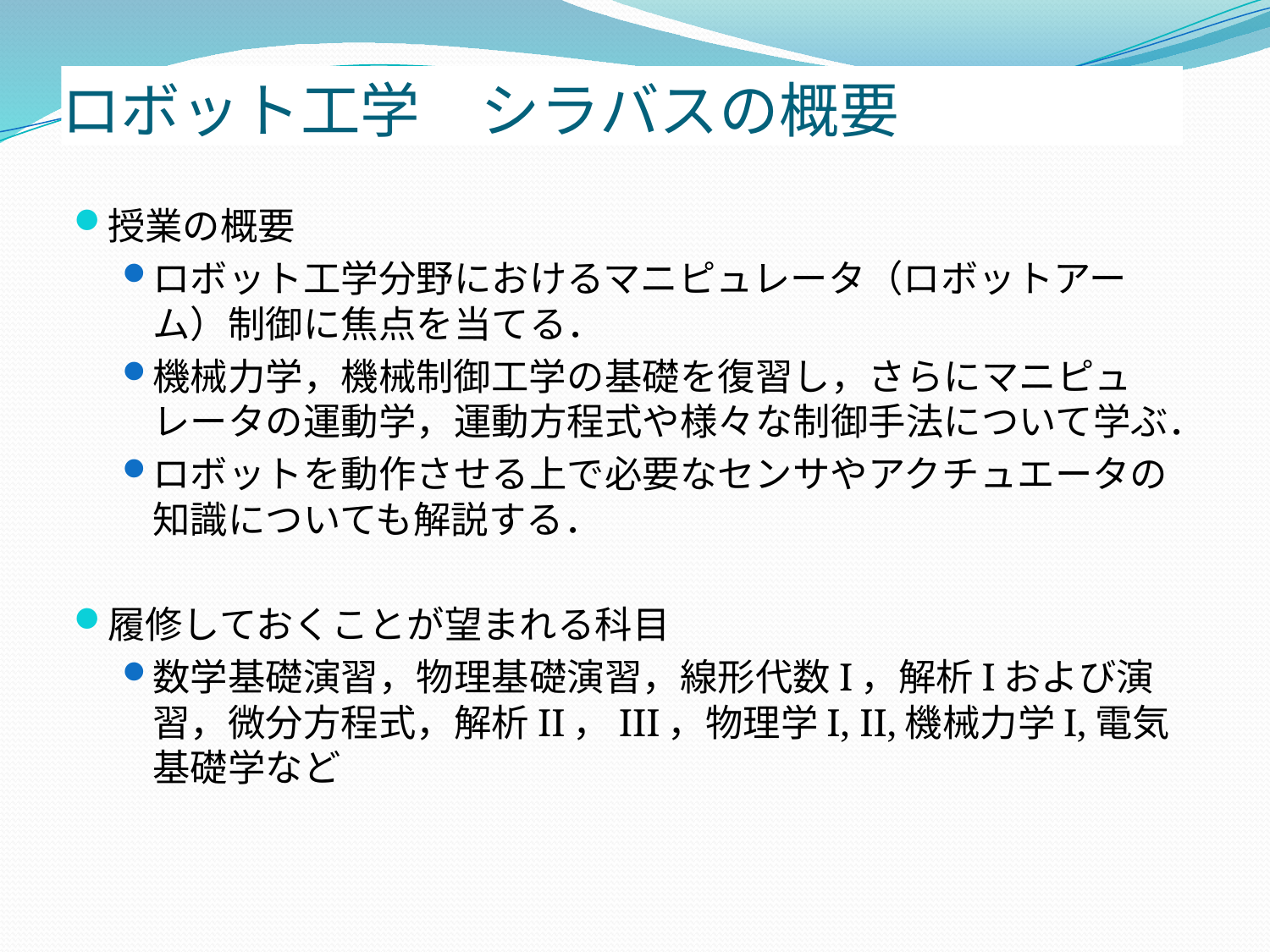

# ロボット工学　シラバスの概要
授業の概要
ロボット工学分野におけるマニピュレータ（ロボットアーム）制御に焦点を当てる．
機械力学，機械制御工学の基礎を復習し，さらにマニピュレータの運動学，運動方程式や様々な制御手法について学ぶ．
ロボットを動作させる上で必要なセンサやアクチュエータの知識についても解説する．

履修しておくことが望まれる科目
数学基礎演習，物理基礎演習，線形代数I，解析Iおよび演習，微分方程式，解析II，III，物理学I, II,機械力学I,電気基礎学など